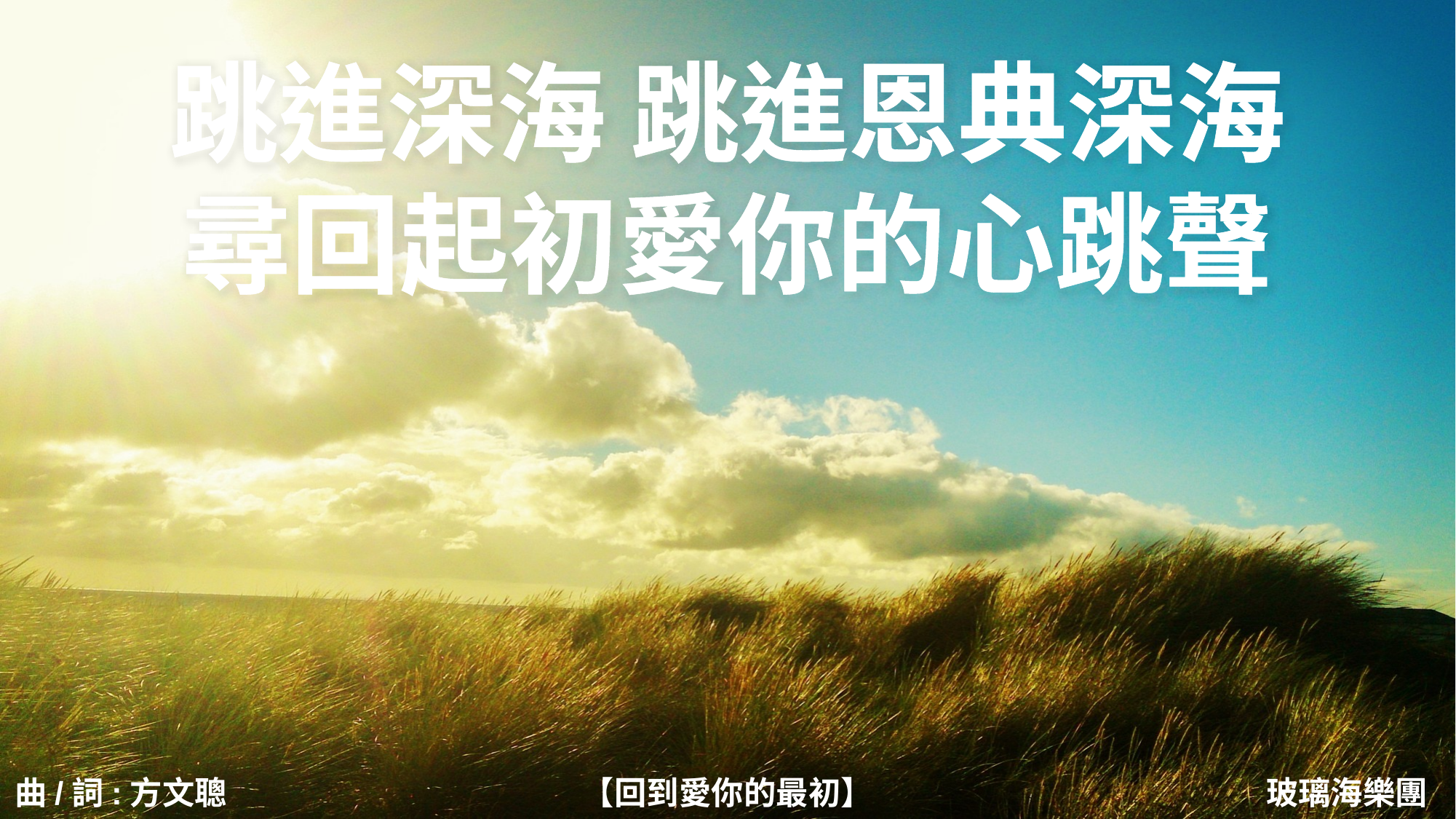

跳進深海 跳進恩典深海
尋回起初愛你的心跳聲
曲/詞:方文聰		   		   【回到愛你的最初】				       玻璃海樂團